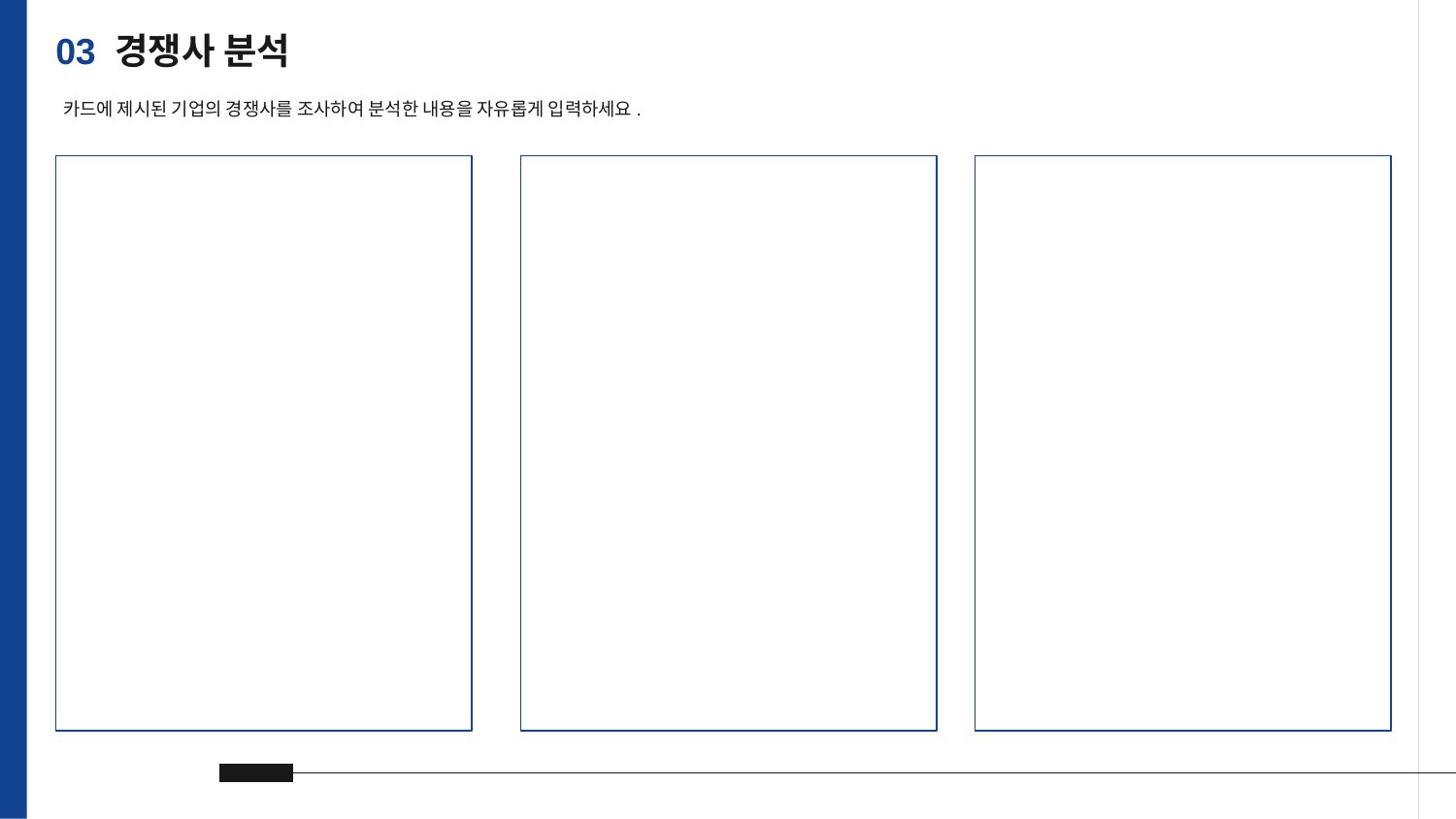

# 03 경쟁사 분석
카드에 제시된 기업의 경쟁사를 조사하여 분석한 내용을 자유롭게 입력하세요.